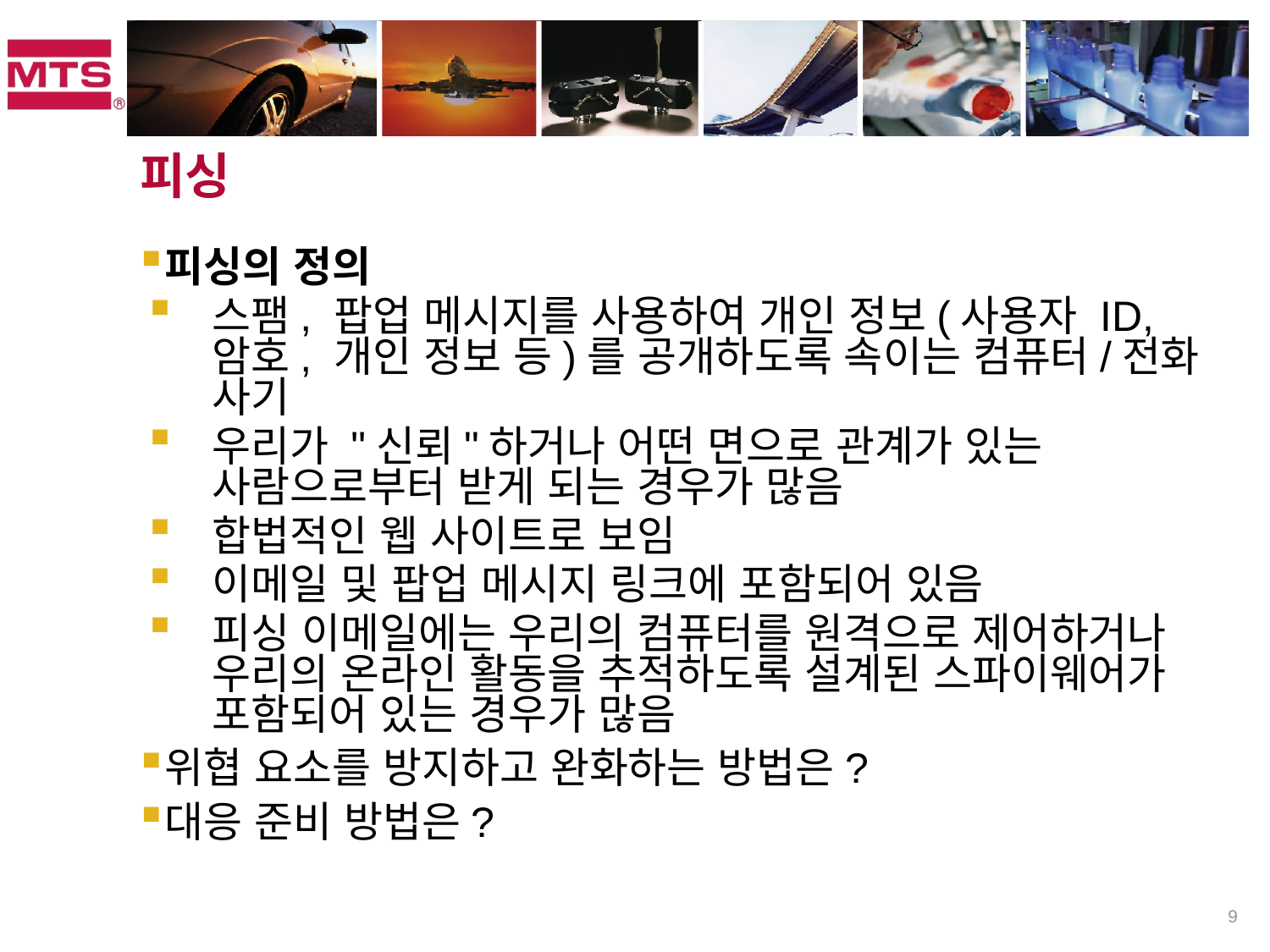

# 피싱
피싱의 정의
스팸, 팝업 메시지를 사용하여 개인 정보(사용자 ID, 암호, 개인 정보 등)를 공개하도록 속이는 컴퓨터/전화 사기
우리가 "신뢰"하거나 어떤 면으로 관계가 있는 사람으로부터 받게 되는 경우가 많음
합법적인 웹 사이트로 보임
이메일 및 팝업 메시지 링크에 포함되어 있음
피싱 이메일에는 우리의 컴퓨터를 원격으로 제어하거나 우리의 온라인 활동을 추적하도록 설계된 스파이웨어가 포함되어 있는 경우가 많음
위협 요소를 방지하고 완화하는 방법은?
대응 준비 방법은?
9